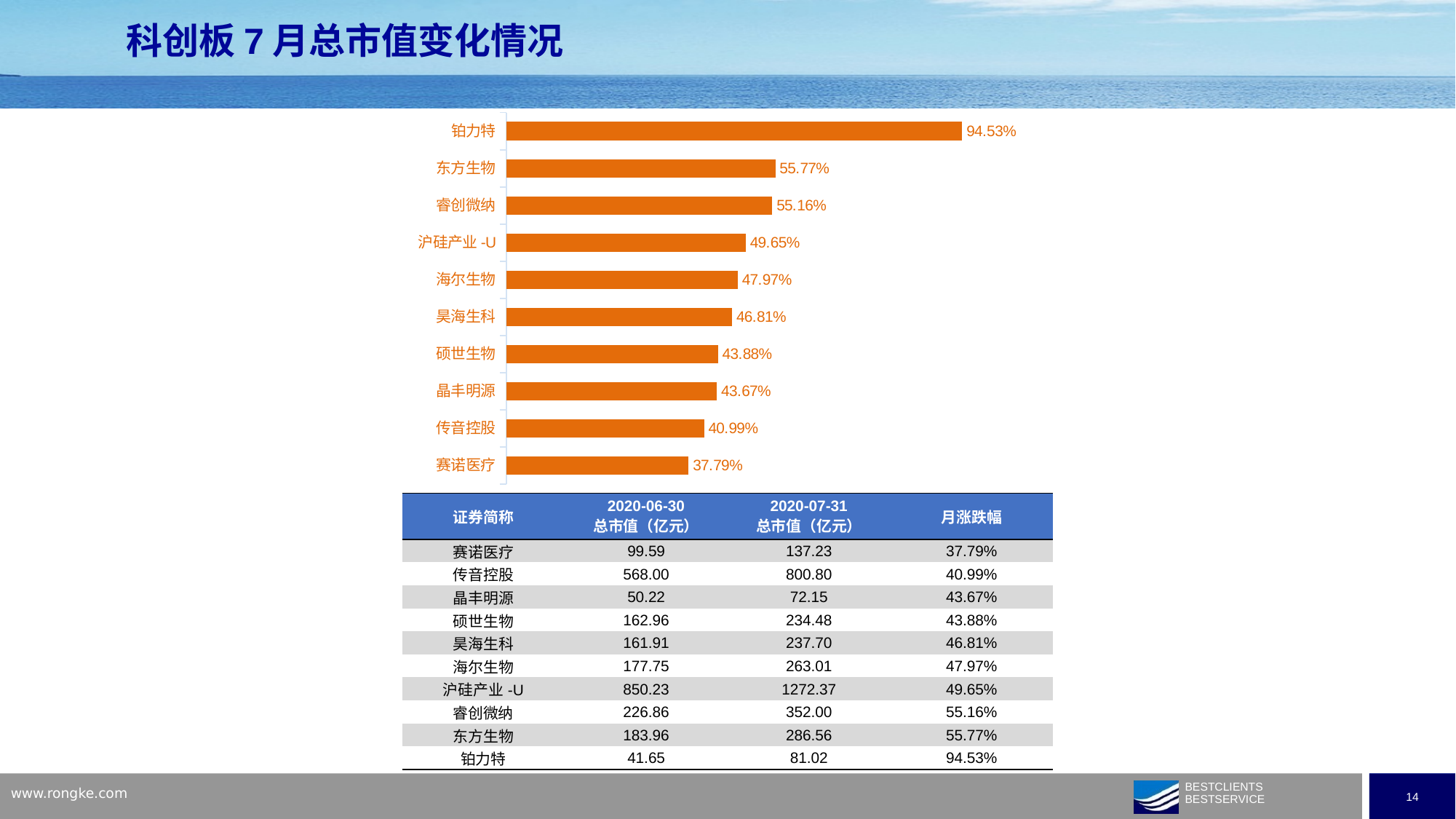

科创板7月总市值变化情况

### Chart

| Category |  |
|---|---|
| 赛诺医疗 | 0.37793330588719654 |
| 传音控股 | 0.40985915492957736 |
| 晶丰明源 | 0.43670282358517065 |
| 硕世生物 | 0.43884892086330907 |
| 昊海生科 | 0.4681261981935687 |
| 海尔生物 | 0.47966474337047904 |
| 沪硅产业-U | 0.4964994893753254 |
| 睿创微纳 | 0.5515888583758337 |
| 东方生物 | 0.557729941291585 |
| 铂力特 | 0.9452554744525548 |
| 证券简称 | 2020-06-30 总市值（亿元） | 2020-07-31 总市值（亿元） | 月涨跌幅 |
| --- | --- | --- | --- |
| 赛诺医疗 | 99.59 | 137.23 | 37.79% |
| 传音控股 | 568.00 | 800.80 | 40.99% |
| 晶丰明源 | 50.22 | 72.15 | 43.67% |
| 硕世生物 | 162.96 | 234.48 | 43.88% |
| 昊海生科 | 161.91 | 237.70 | 46.81% |
| 海尔生物 | 177.75 | 263.01 | 47.97% |
| 沪硅产业-U | 850.23 | 1272.37 | 49.65% |
| 睿创微纳 | 226.86 | 352.00 | 55.16% |
| 东方生物 | 183.96 | 286.56 | 55.77% |
| 铂力特 | 41.65 | 81.02 | 94.53% |